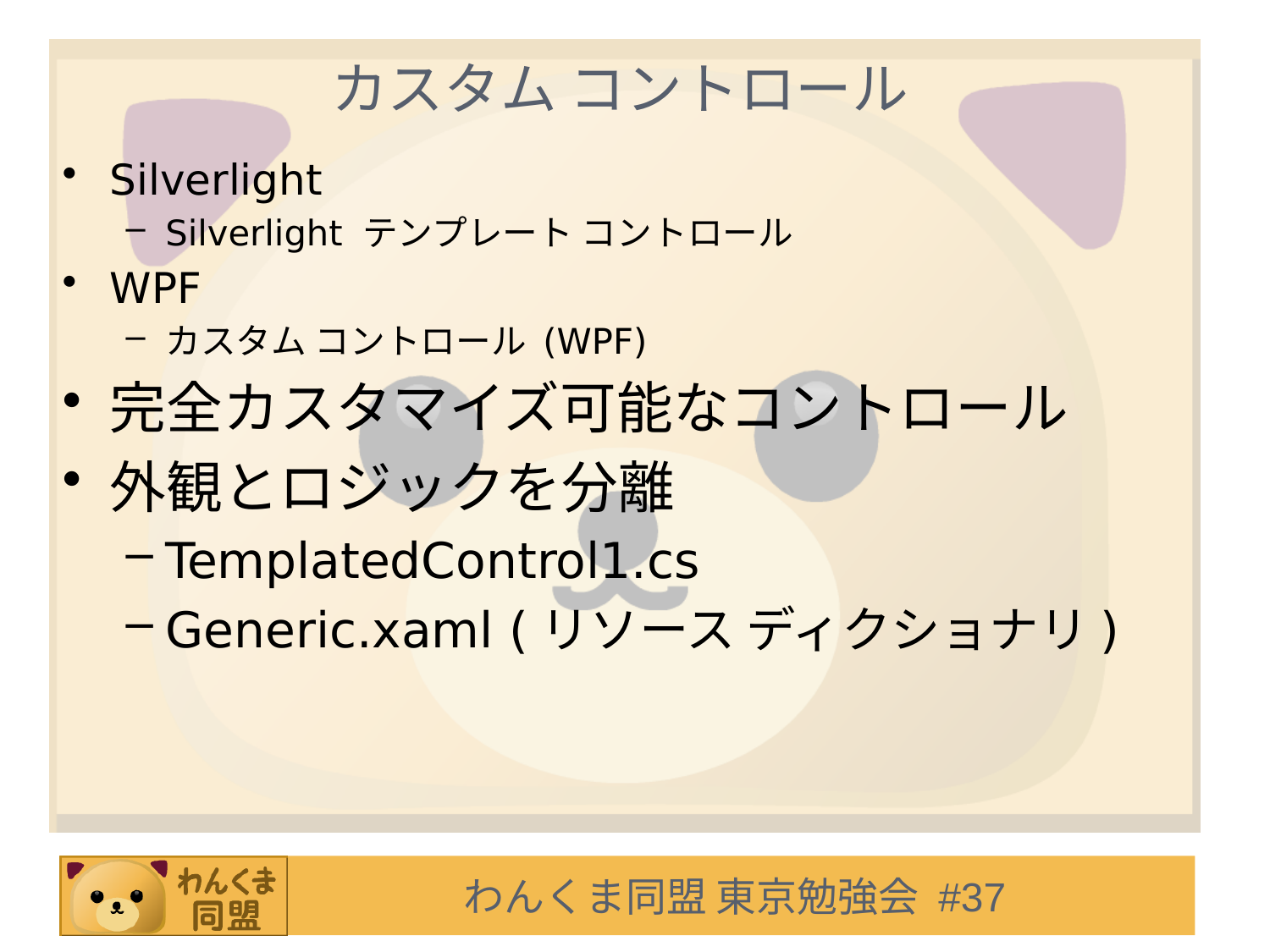

# カスタム コントロール
Silverlight
Silverlight テンプレート コントロール
WPF
カスタム コントロール (WPF)
完全カスタマイズ可能なコントロール
外観とロジックを分離
TemplatedControl1.cs
Generic.xaml (リソース ディクショナリ)